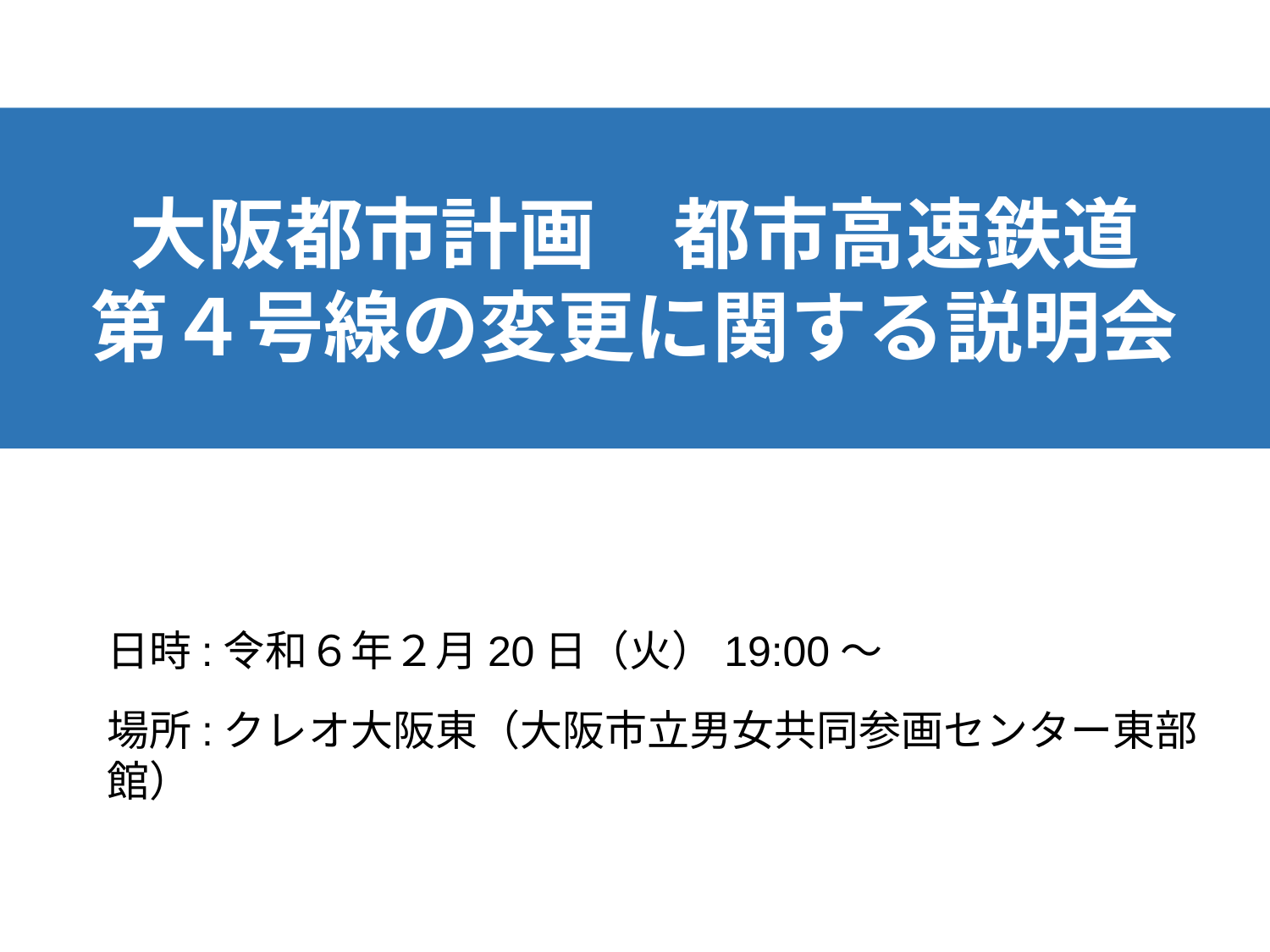

大阪都市計画　都市高速鉄道
第４号線の変更に関する説明会
日時:令和６年２月20日（火）19:00～

場所:クレオ大阪東（大阪市立男女共同参画センター東部館）